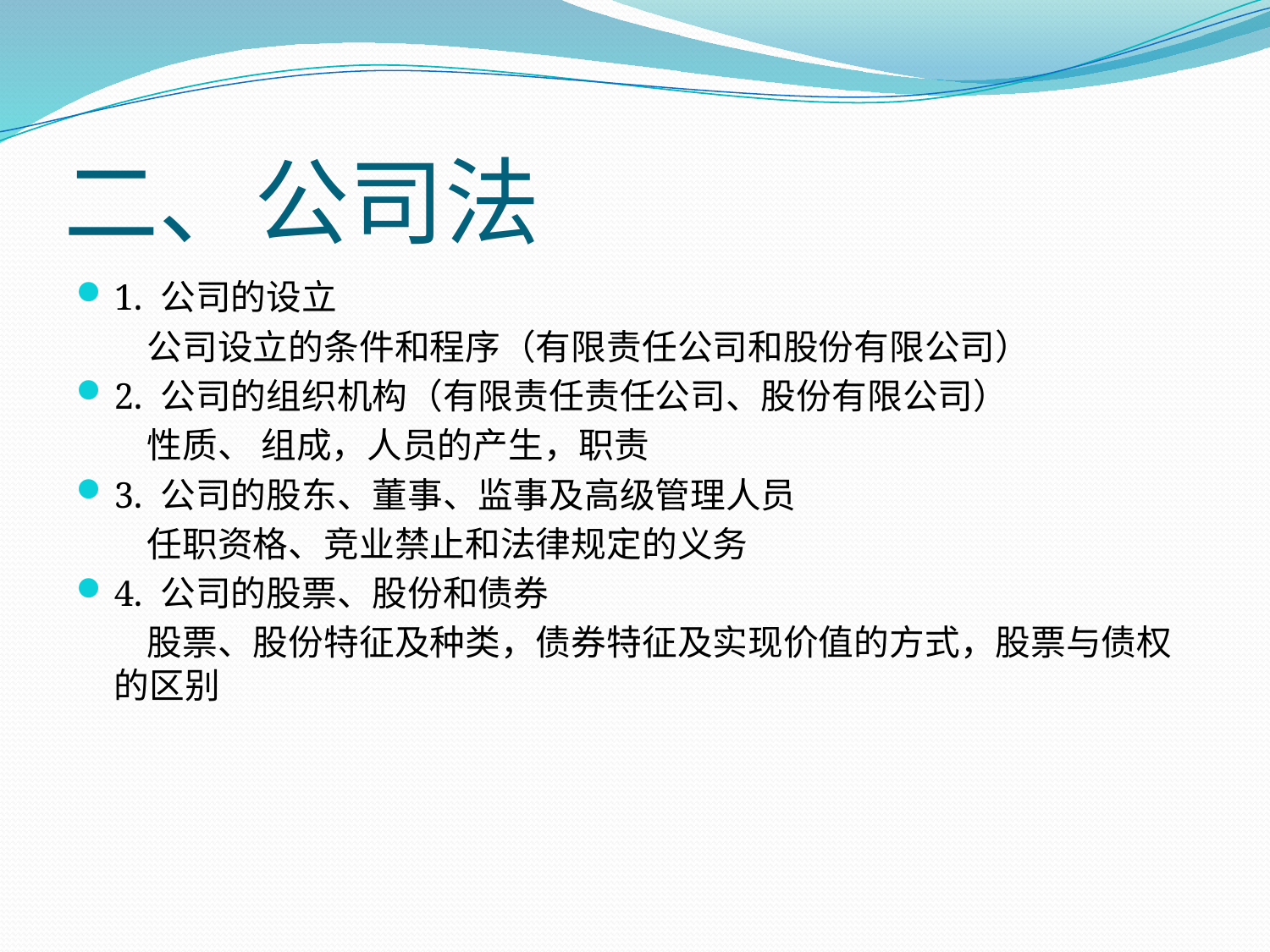

# 二、公司法
1. 公司的设立
        公司设立的条件和程序（有限责任公司和股份有限公司）
2. 公司的组织机构（有限责任责任公司、股份有限公司）
        性质、 组成，人员的产生，职责
3. 公司的股东、董事、监事及高级管理人员
        任职资格、竞业禁止和法律规定的义务
4. 公司的股票、股份和债券
        股票、股份特征及种类，债券特征及实现价值的方式，股票与债权的区别